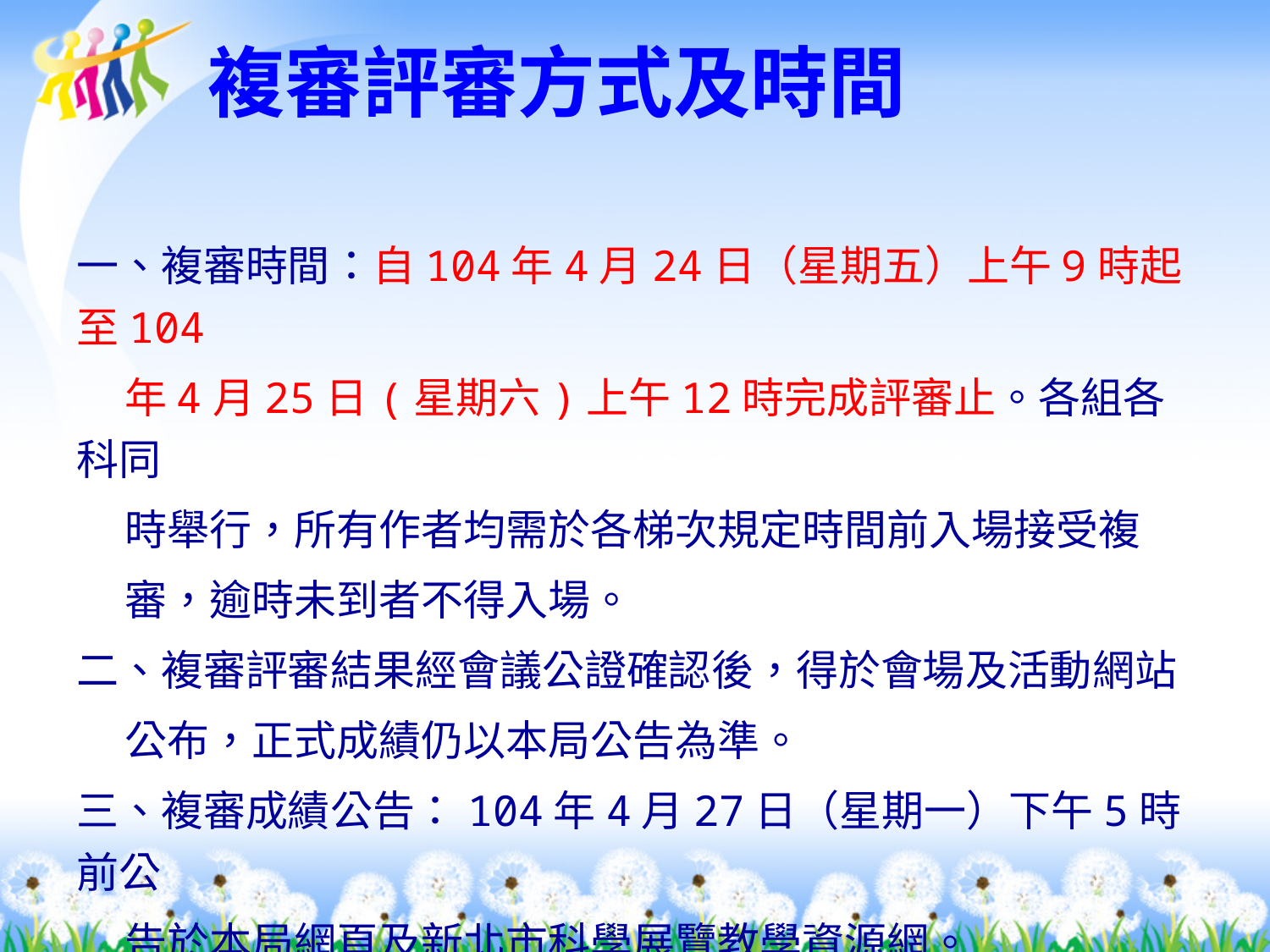

一、複審時間：自104年4月24日（星期五）上午9時起至104
    年4月25日(星期六)上午12時完成評審止。各組各科同
    時舉行，所有作者均需於各梯次規定時間前入場接受複
    審，逾時未到者不得入場。
二、複審評審結果經會議公證確認後，得於會場及活動網站
    公布，正式成績仍以本局公告為準。
三、複審成績公告：104年4月27日（星期一）下午5時前公
    告於本局網頁及新北市科學展覽教學資源網。
複審評審方式及時間